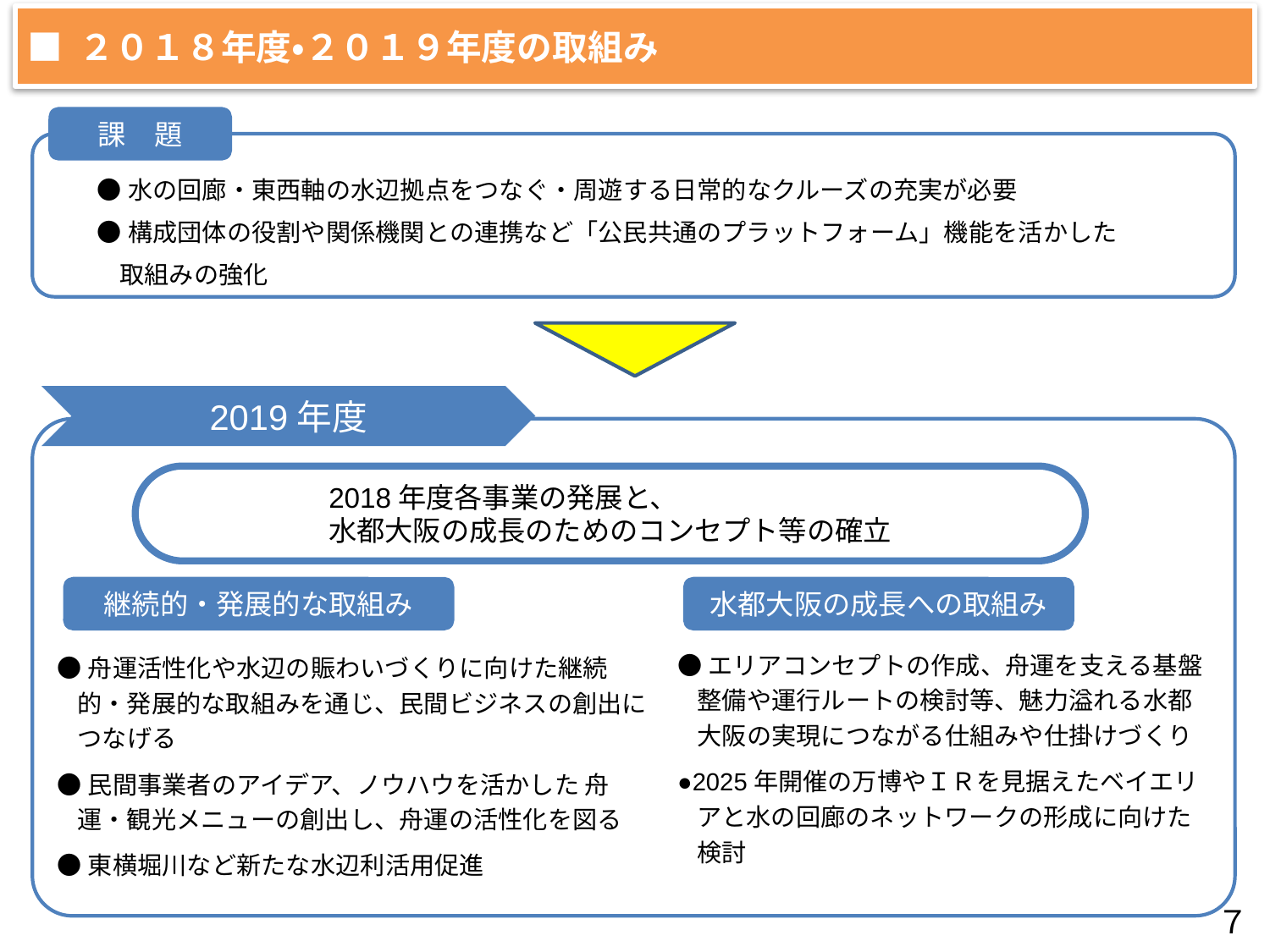

# ■ ２０１８年度・２０１９年度の取組み
課　題

●水の回廊・東西軸の水辺拠点をつなぐ・周遊する日常的なクルーズの充実が必要
●構成団体の役割や関係機関との連携など「公民共通のプラットフォーム」機能を活かした
   取組みの強化

2019年度

2018年度各事業の発展と、
水都大阪の成長のためのコンセプト等の確立
継続的・発展的な取組み
水都大阪の成長への取組み
●エリアコンセプトの作成、舟運を支える基盤 整備や運行ルートの検討等、魅力溢れる水都 大阪の実現につながる仕組みや仕掛けづくり
●2025年開催の万博やＩＲを見据えたベイエリアと水の回廊のネットワークの形成に向けた 検討
●舟運活性化や水辺の賑わいづくりに向けた継続的・発展的な取組みを通じ、民間ビジネスの創出につなげる
●民間事業者のアイデア、ノウハウを活かした 舟運・観光メニューの創出し、舟運の活性化を図る
●東横堀川など新たな水辺利活用促進
７